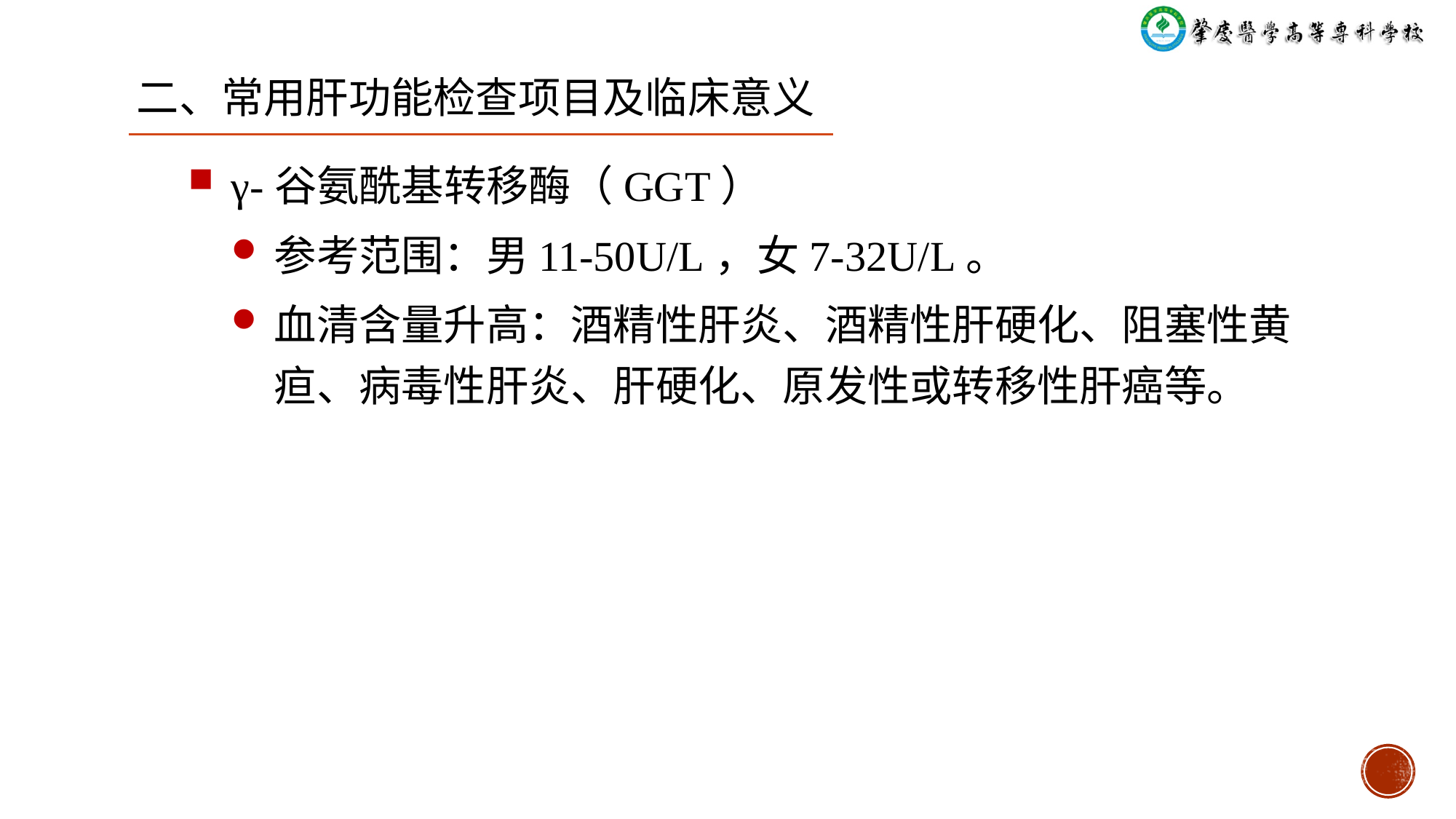

二、常用肝功能检查项目及临床意义
γ-谷氨酰基转移酶（GGT）
参考范围：男11-50U/L，女7-32U/L。
血清含量升高：酒精性肝炎、酒精性肝硬化、阻塞性黄疸、病毒性肝炎、肝硬化、原发性或转移性肝癌等。